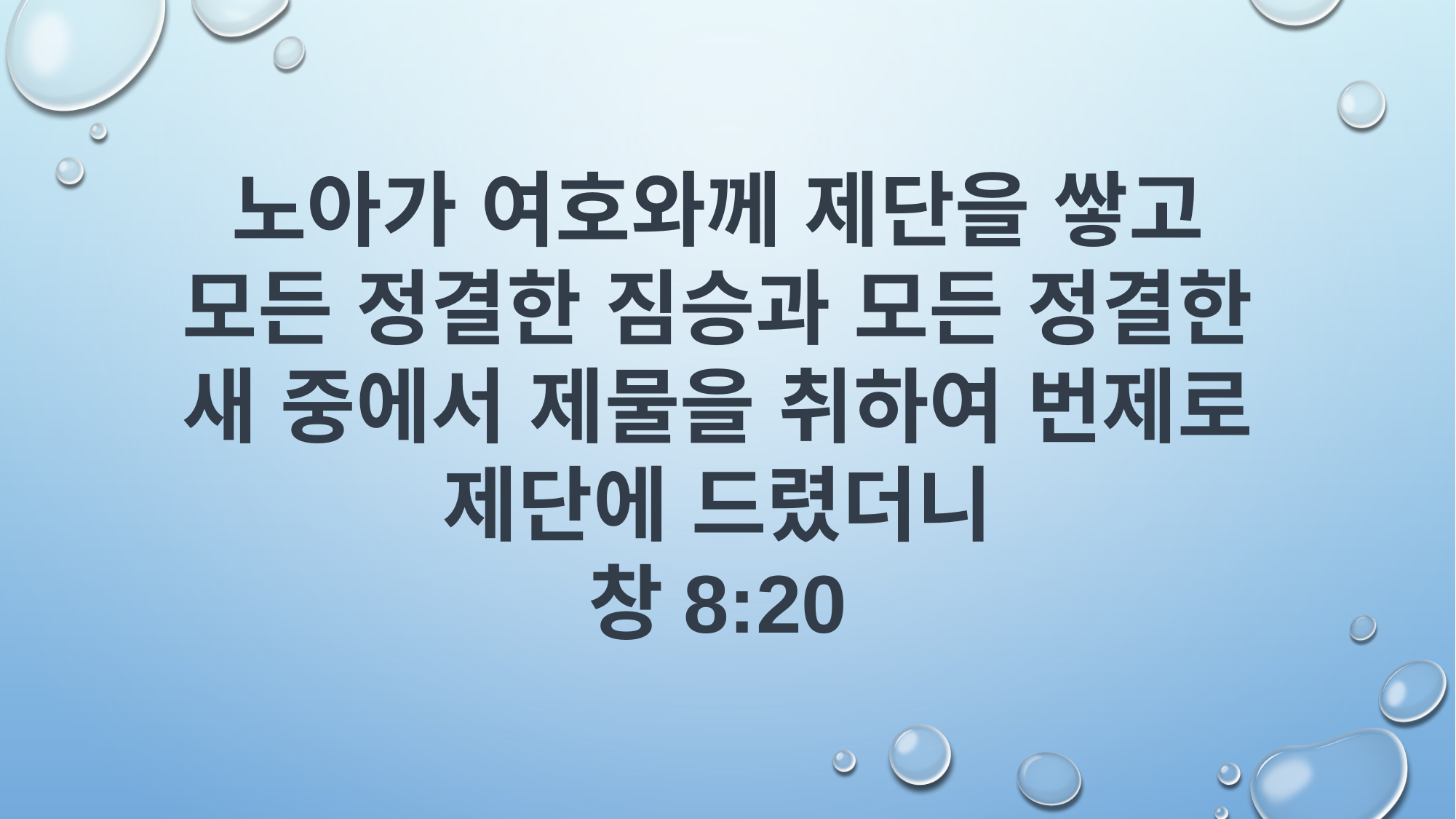

노아가 여호와께 제단을 쌓고 모든 정결한 짐승과 모든 정결한 새 중에서 제물을 취하여 번제로 제단에 드렸더니
창8:20